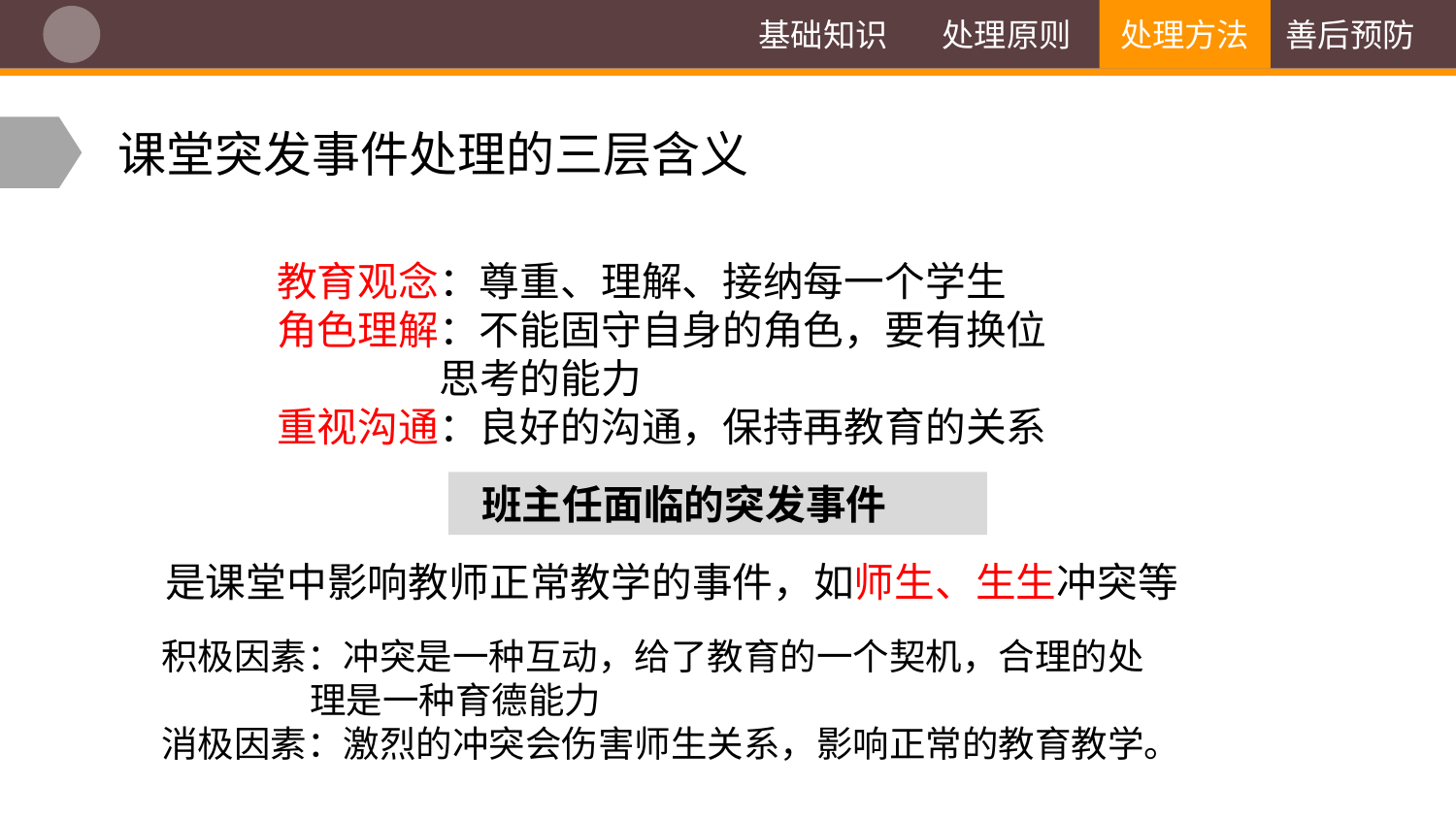

基础知识
处理原则
处理方法
善后预防

课堂突发事件处理的三层含义
教育观念：尊重、理解、接纳每一个学生
角色理解：不能固守自身的角色，要有换位
                 思考的能力
重视沟通：良好的沟通，保持再教育的关系
 班主任面临的突发事件
是课堂中影响教师正常教学的事件，如师生、生生冲突等
积极因素：冲突是一种互动，给了教育的一个契机，合理的处
                 理是一种育德能力
消极因素：激烈的冲突会伤害师生关系，影响正常的教育教学。